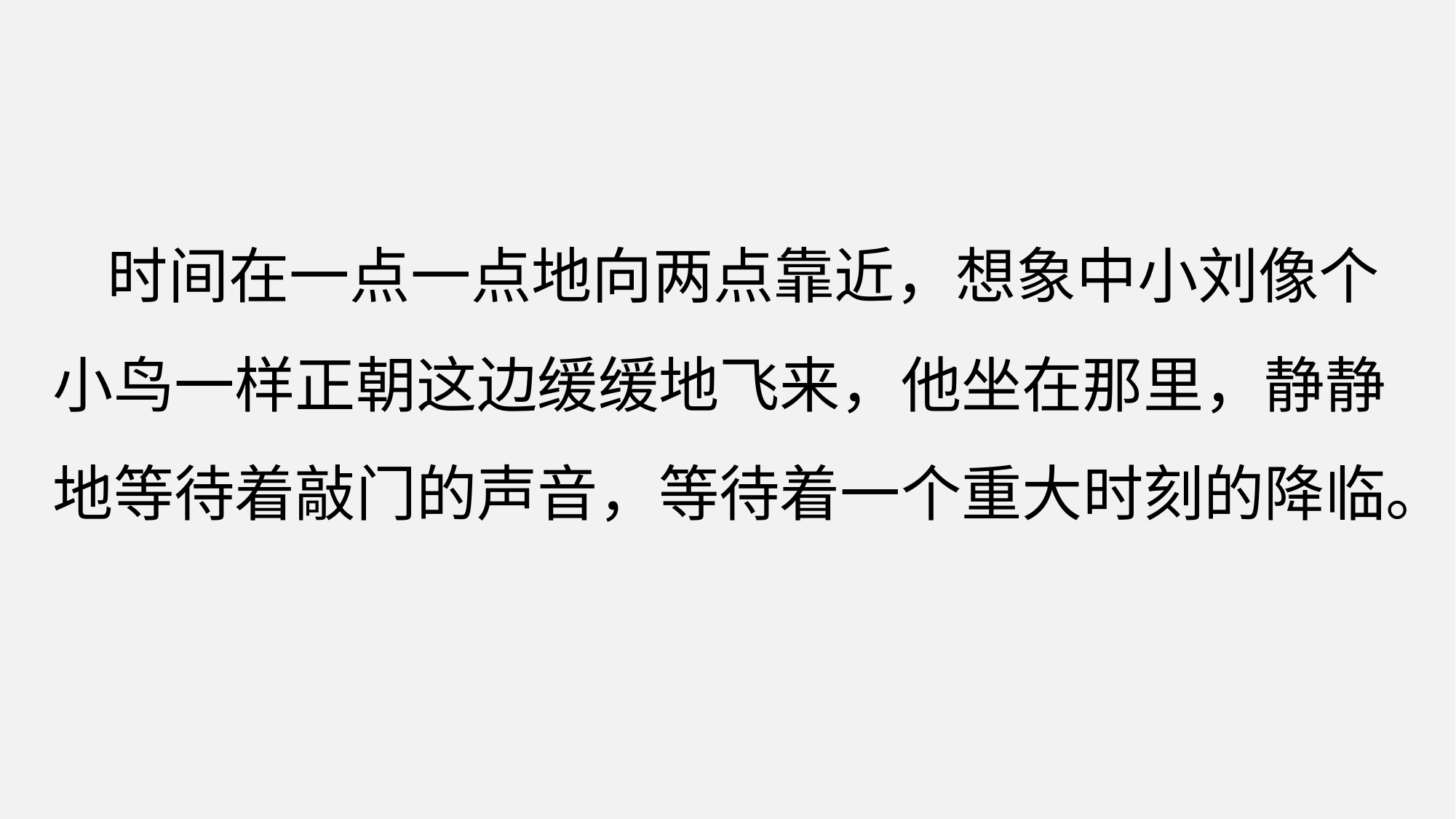

时间在一点一点地向两点靠近，想象中小刘像个小鸟一样正朝这边缓缓地飞来，他坐在那里，静静地等待着敲门的声音，等待着一个重大时刻的降临。